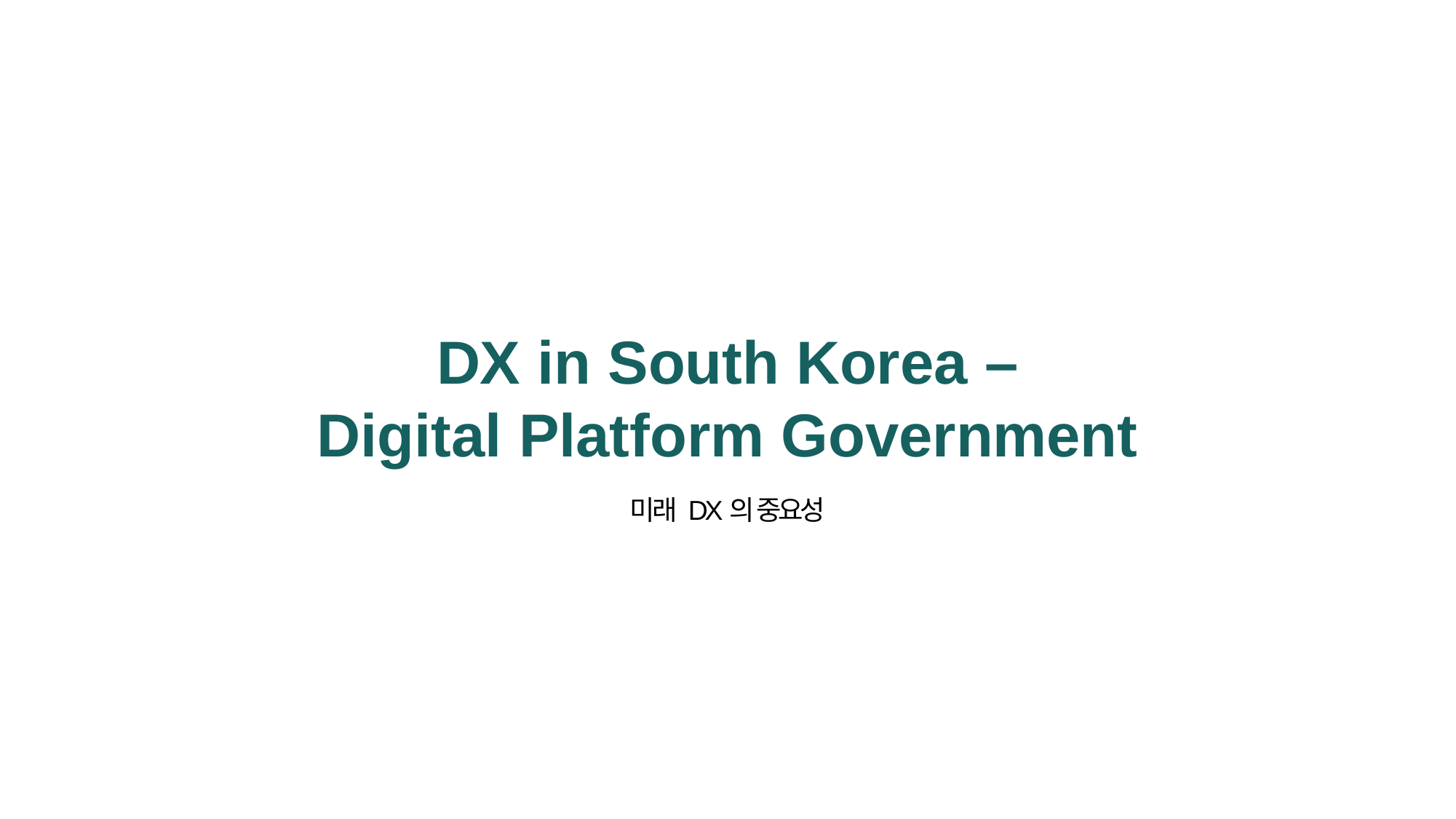

DX in South Korea –
Digital Platform Government
미래 DX의 중요성